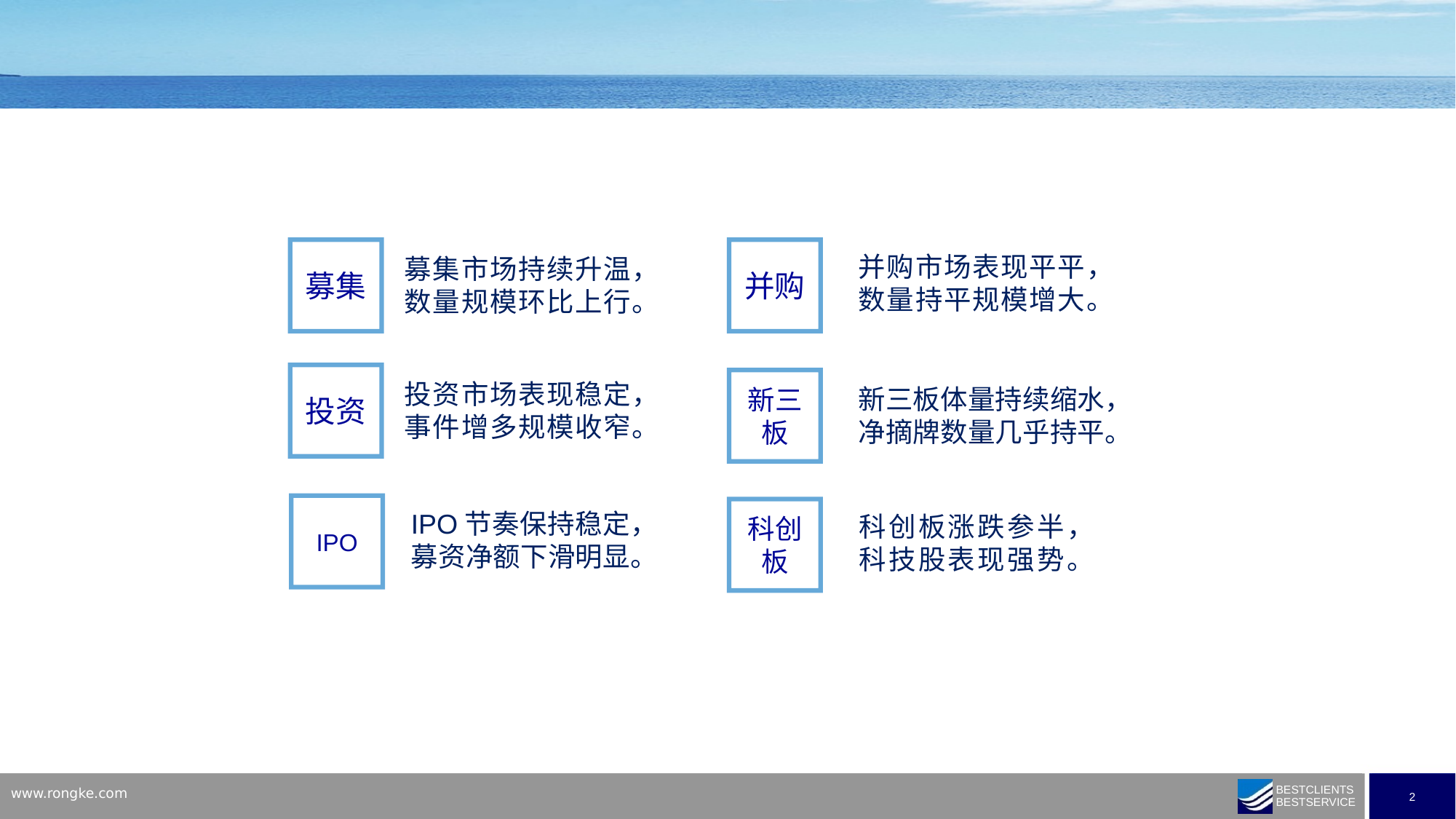

募集
并购
并购市场表现平平，
数量持平规模增大。
募集市场持续升温，
数量规模环比上行。
投资
新三板
投资市场表现稳定，事件增多规模收窄。
新三板体量持续缩水，
净摘牌数量几乎持平。
IPO
科创板
IPO节奏保持稳定，
募资净额下滑明显。
科创板涨跌参半，
科技股表现强势。